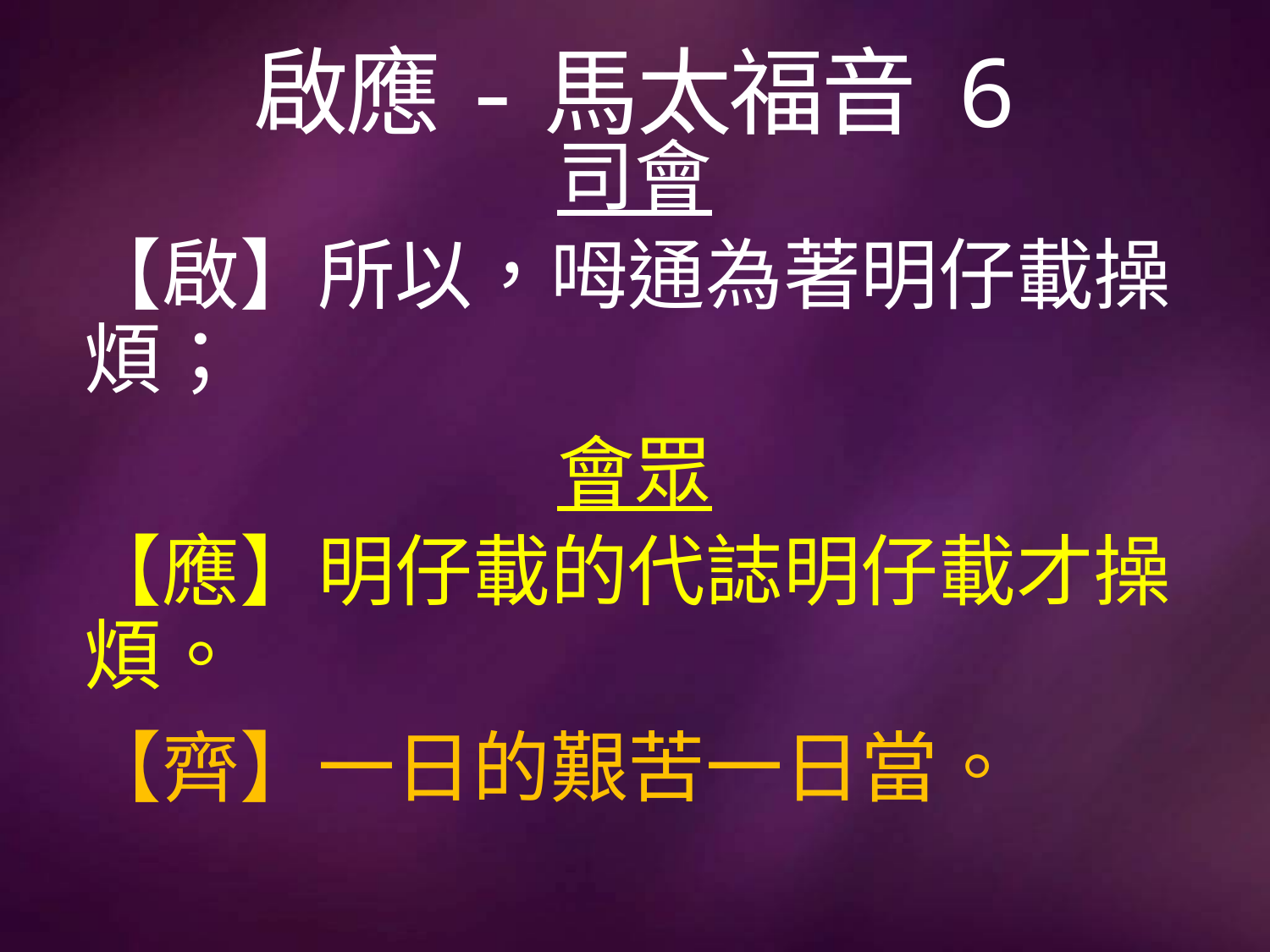

# 啟應-馬太福音 6
司會
【啟】所以，呣通為著明仔載操煩；

會眾
【應】明仔載的代誌明仔載才操煩。

【齊】一日的艱苦一日當。